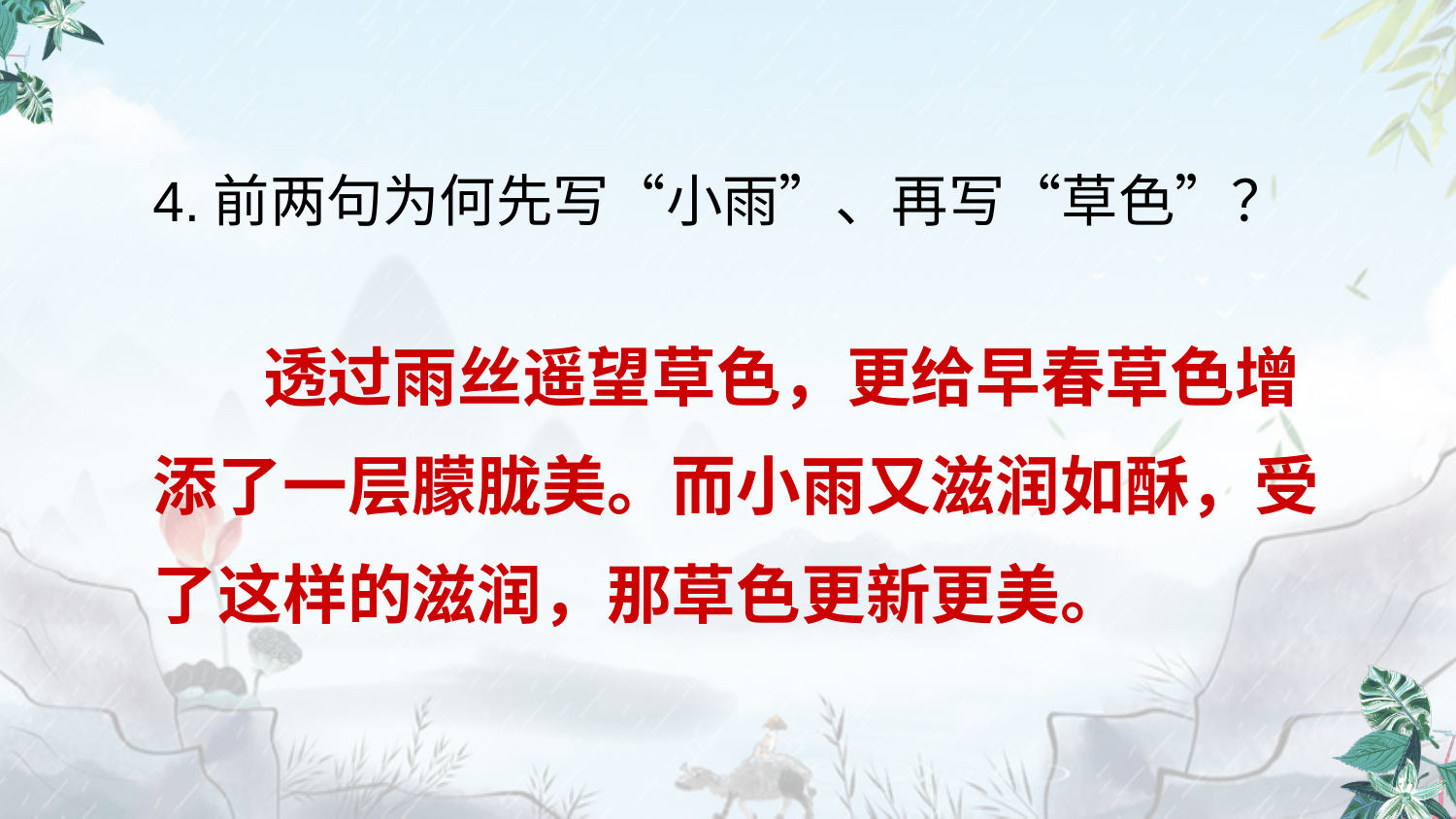

4.前两句为何先写“小雨”、再写“草色”？
        透过雨丝遥望草色，更给早春草色增添了一层朦胧美。而小雨又滋润如酥，受了这样的滋润，那草色更新更美。